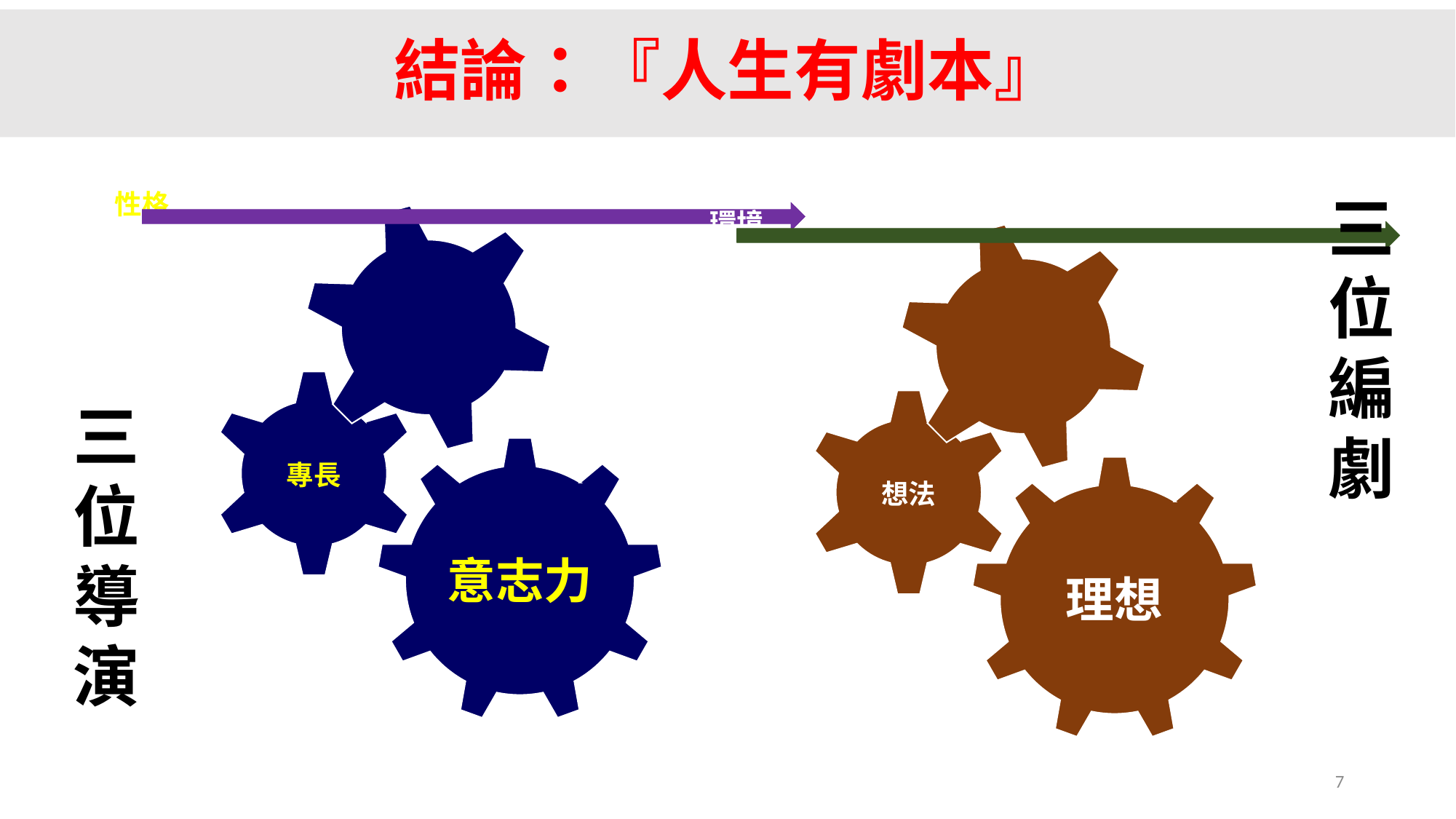

# 結論：『人生有劇本』
三位編劇
意志力
專長
性格

理想
想法
環境
三位導演
7